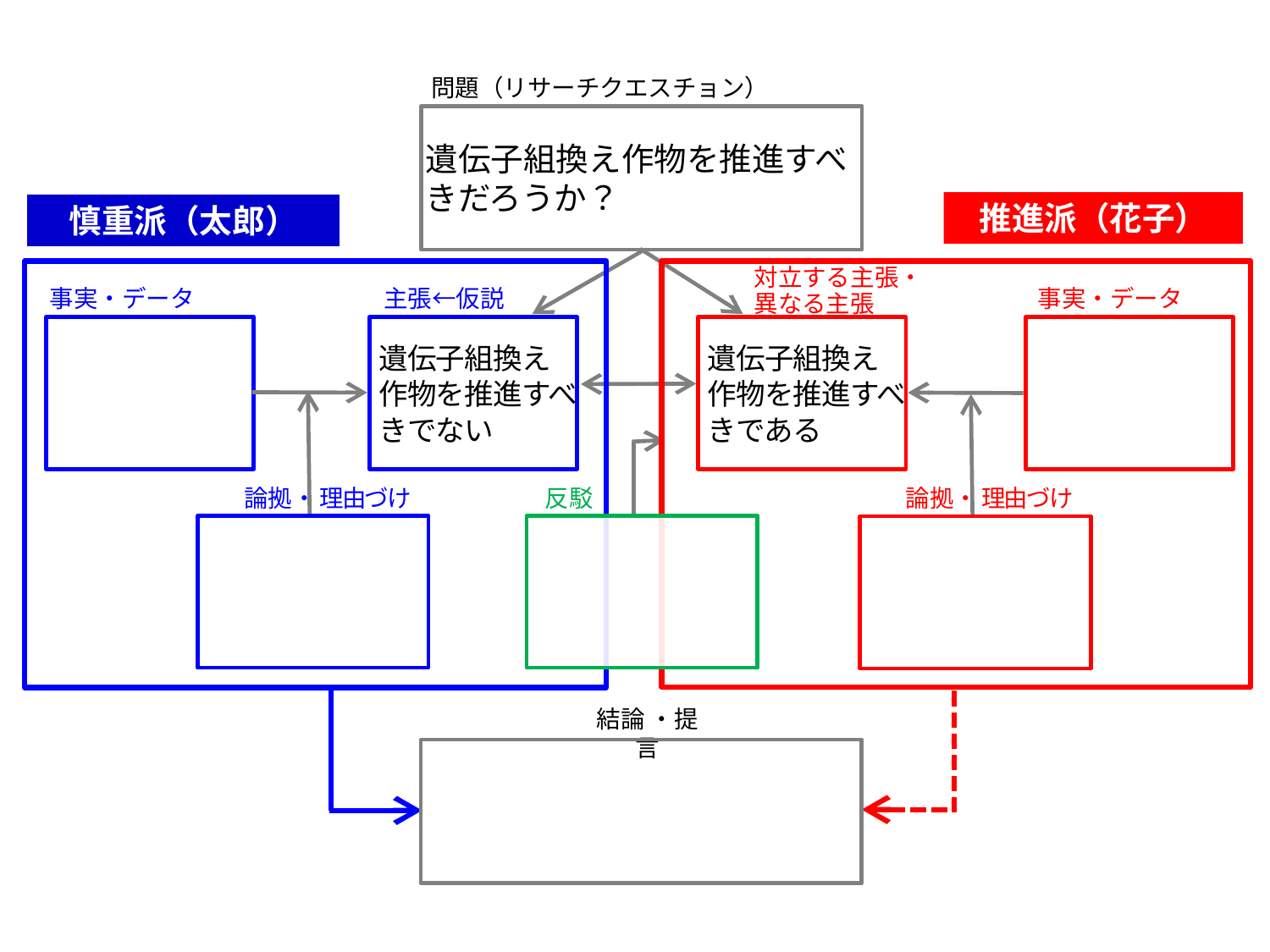

問題（リサーチクエスチョン）
遺伝子組換え作物を推進すべきだろうか？
推進派（花子）
慎重派（太郎）
対立する主張・
異なる主張

事実・データ
事実・データ
主張←仮説

遺伝子組換え作物を推進すべきでない
遺伝子組換え作物を推進すべきである

論拠・理由づけ
反駁
論拠・理由づけ

結論・提言